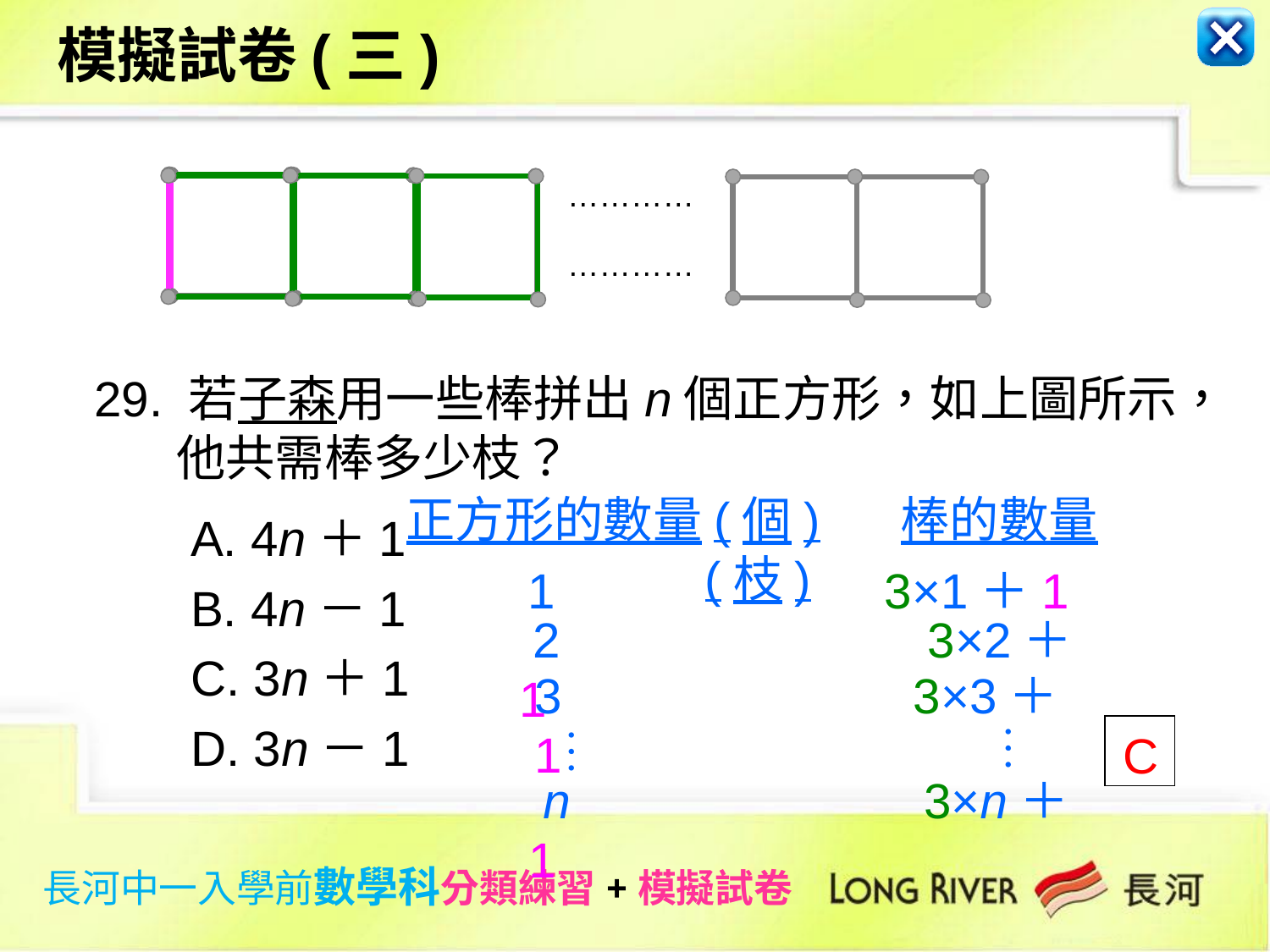

模擬試卷(三)

…………
…………

  29. 若子森用一些棒拼出n個正方形，如上圖所示，
　　 他共需棒多少枝？
         A. 4n＋1
         B. 4n－1
         C. 3n＋1
         D. 3n－1
正方形的數量(個)     棒的數量(枝)
1     　                 3×1＋1
 2                 　 　3×2＋1
3           　       　3×3＋1
…
…

 C
 n                　　 3×n＋1